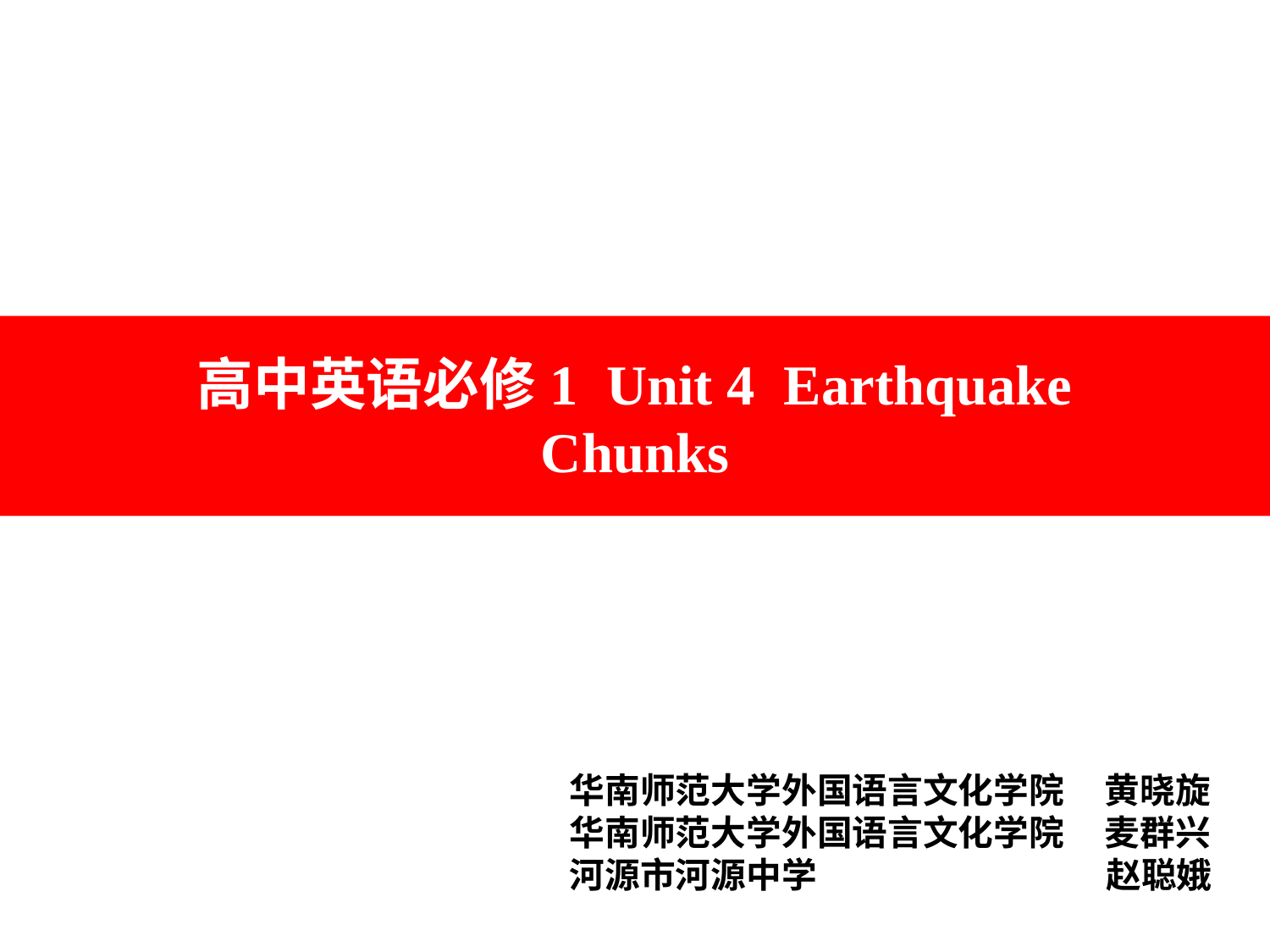

高中英语必修1  Unit 4  Earthquake
Chunks
华南师范大学外国语言文化学院     黄晓旋
华南师范大学外国语言文化学院     麦群兴
河源市河源中学                                    赵聪娥